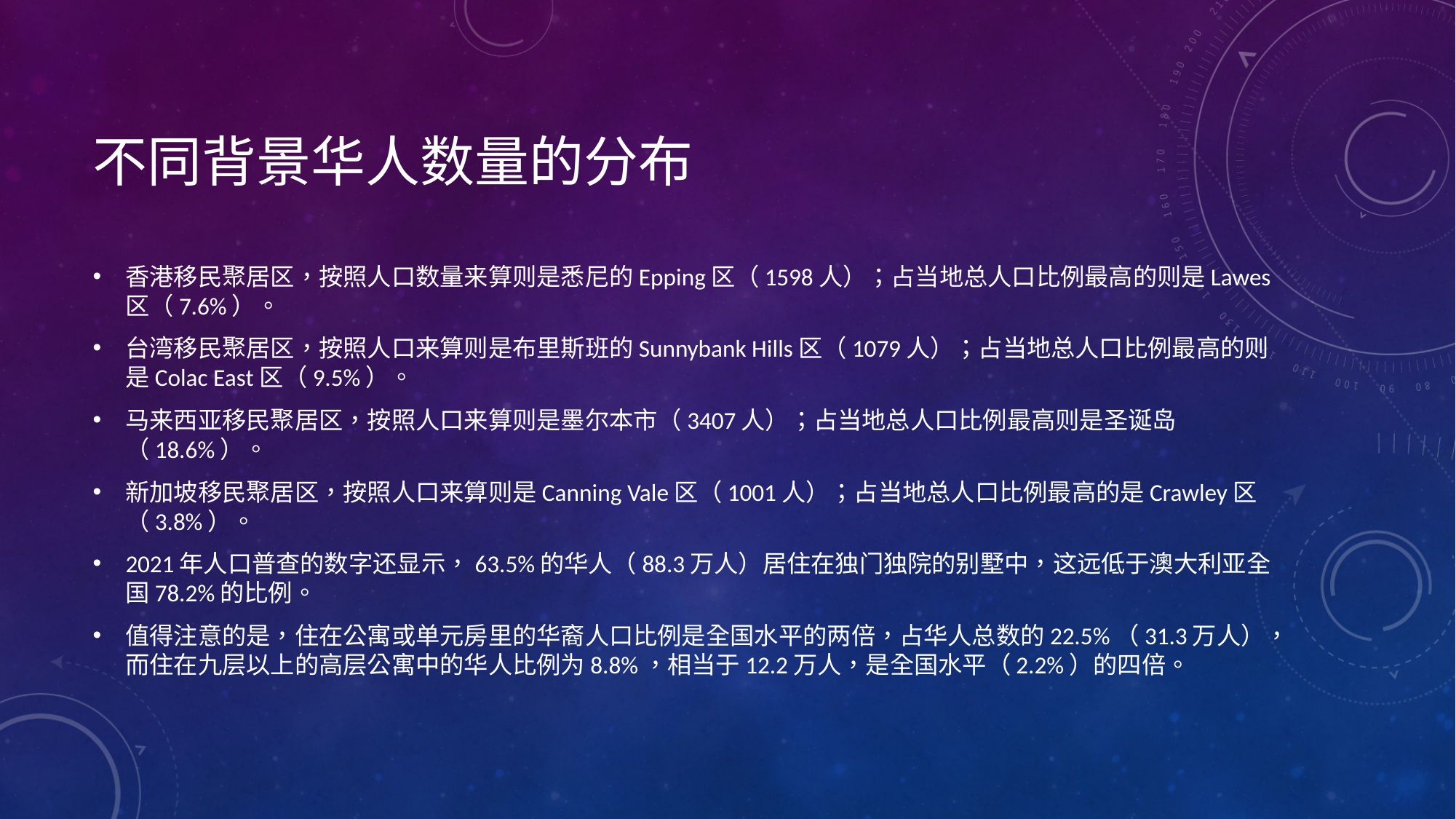

# 不同背景华人数量的分布
香港移民聚居区，按照人口数量来算则是悉尼的Epping区（1598人）；占当地总人口比例最高的则是Lawes区（7.6%）。
台湾移民聚居区，按照人口来算则是布里斯班的Sunnybank Hills区（1079人）；占当地总人口比例最高的则是Colac East区（9.5%）。
马来西亚移民聚居区，按照人口来算则是墨尔本市（3407人）；占当地总人口比例最高则是圣诞岛（18.6%）。
新加坡移民聚居区，按照人口来算则是Canning Vale区（1001人）；占当地总人口比例最高的是Crawley区（3.8%）。
2021年人口普查的数字还显示，63.5%的华人（88.3万人）居住在独门独院的别墅中，这远低于澳大利亚全国78.2%的比例。
值得注意的是，住在公寓或单元房里的华裔人口比例是全国水平的两倍，占华人总数的22.5%（31.3万人），而住在九层以上的高层公寓中的华人比例为8.8%，相当于12.2万人，是全国水平（2.2%）的四倍。